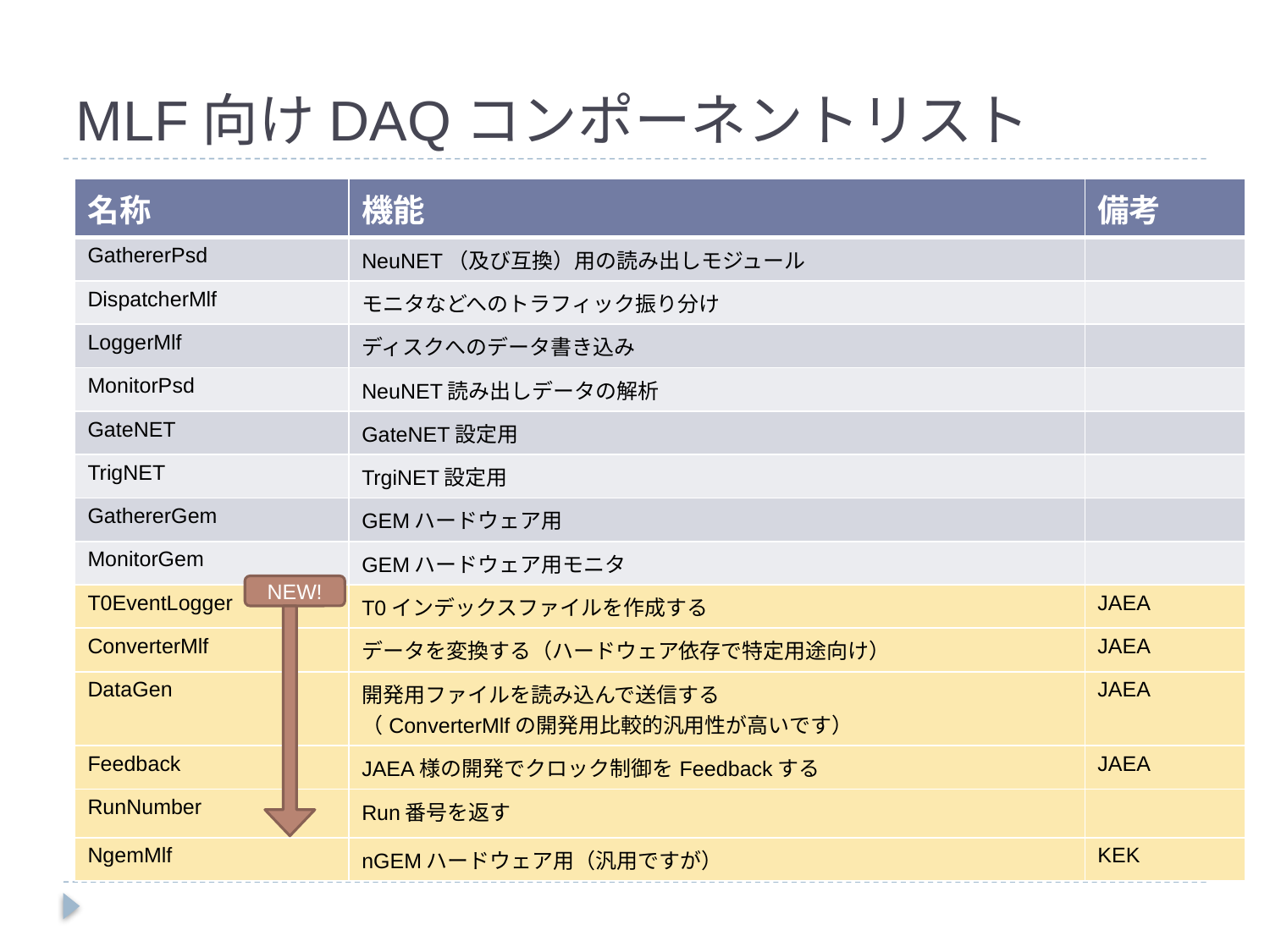

# MLF向けDAQコンポーネントリスト
| 名称 | 機能 | 備考 |
| --- | --- | --- |
| GathererPsd | NeuNET（及び互換）用の読み出しモジュール |  |
| DispatcherMlf | モニタなどへのトラフィック振り分け |  |
| LoggerMlf | ディスクへのデータ書き込み |  |
| MonitorPsd | NeuNET読み出しデータの解析 |  |
| GateNET | GateNET設定用 |  |
| TrigNET | TrgiNET設定用 |  |
| GathererGem | GEMハードウェア用 |  |
| MonitorGem | GEMハードウェア用モニタ |  |
| T0EventLogger | T0インデックスファイルを作成する | JAEA |
| ConverterMlf | データを変換する（ハードウェア依存で特定用途向け） | JAEA |
| DataGen | 開発用ファイルを読み込んで送信する （ConverterMlfの開発用比較的汎用性が高いです） | JAEA |
| Feedback | JAEA様の開発でクロック制御をFeedbackする | JAEA |
| RunNumber | Run番号を返す |  |
| NgemMlf | nGEMハードウェア用（汎用ですが） | KEK |
NEW!